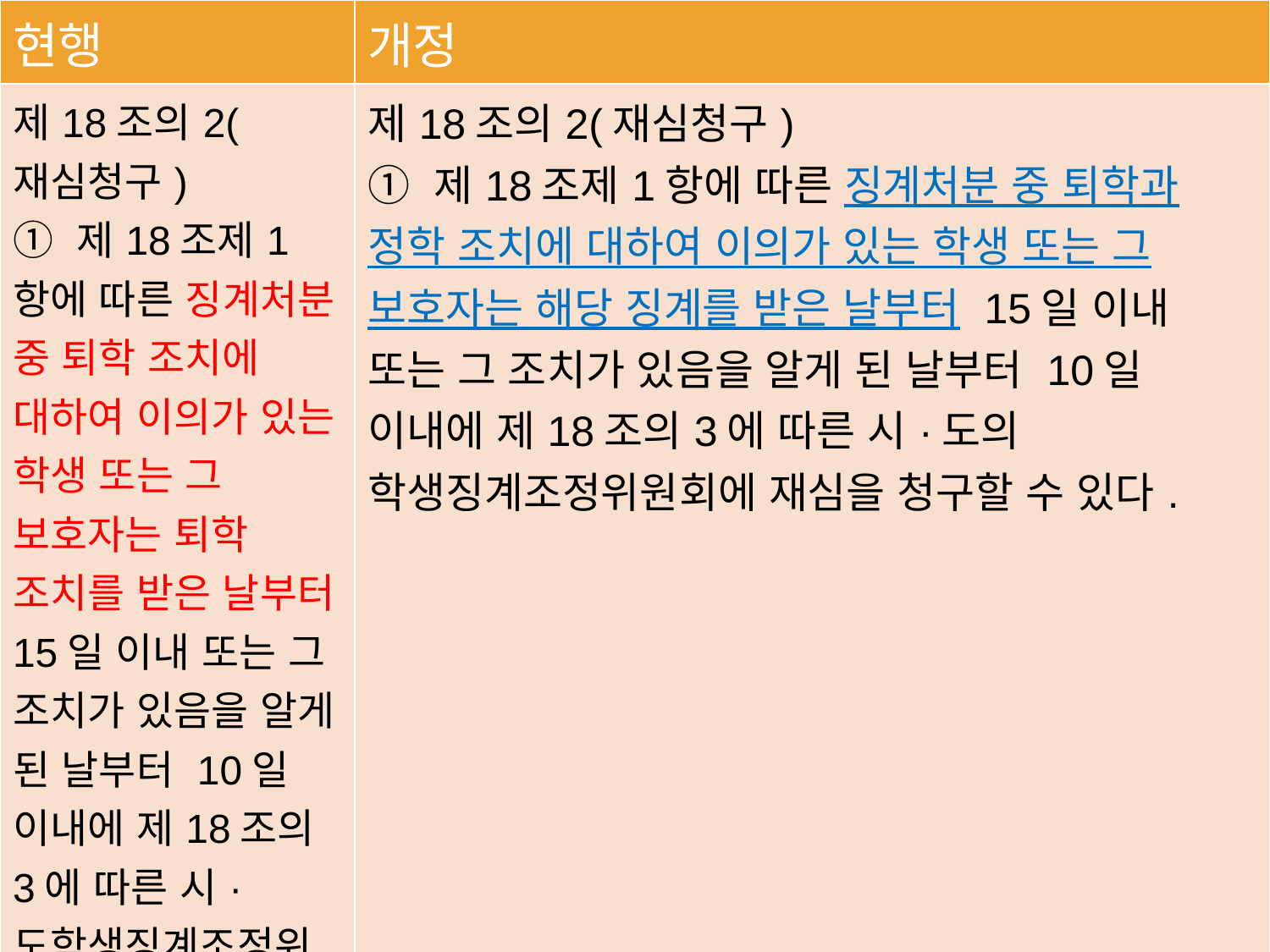

| 현행 | 개정 |
| --- | --- |
| 제18조의2(재심청구) ① 제18조제1항에 따른 징계처분 중 퇴학 조치에 대하여 이의가 있는 학생 또는 그 보호자는 퇴학 조치를 받은 날부터 15일 이내 또는 그 조치가 있음을 알게 된 날부터 10일 이내에 제18조의3에 따른 시·도학생징계조정위원회에 재심을 청구할 수 있다. | 제18조의2(재심청구) ① 제18조제1항에 따른 징계처분 중 퇴학과 정학 조치에 대하여 이의가 있는 학생 또는 그 보호자는 해당 징계를 받은 날부터 15일 이내 또는 그 조치가 있음을 알게 된 날부터 10일 이내에 제18조의3에 따른 시·도의 학생징계조정위원회에 재심을 청구할 수 있다. |